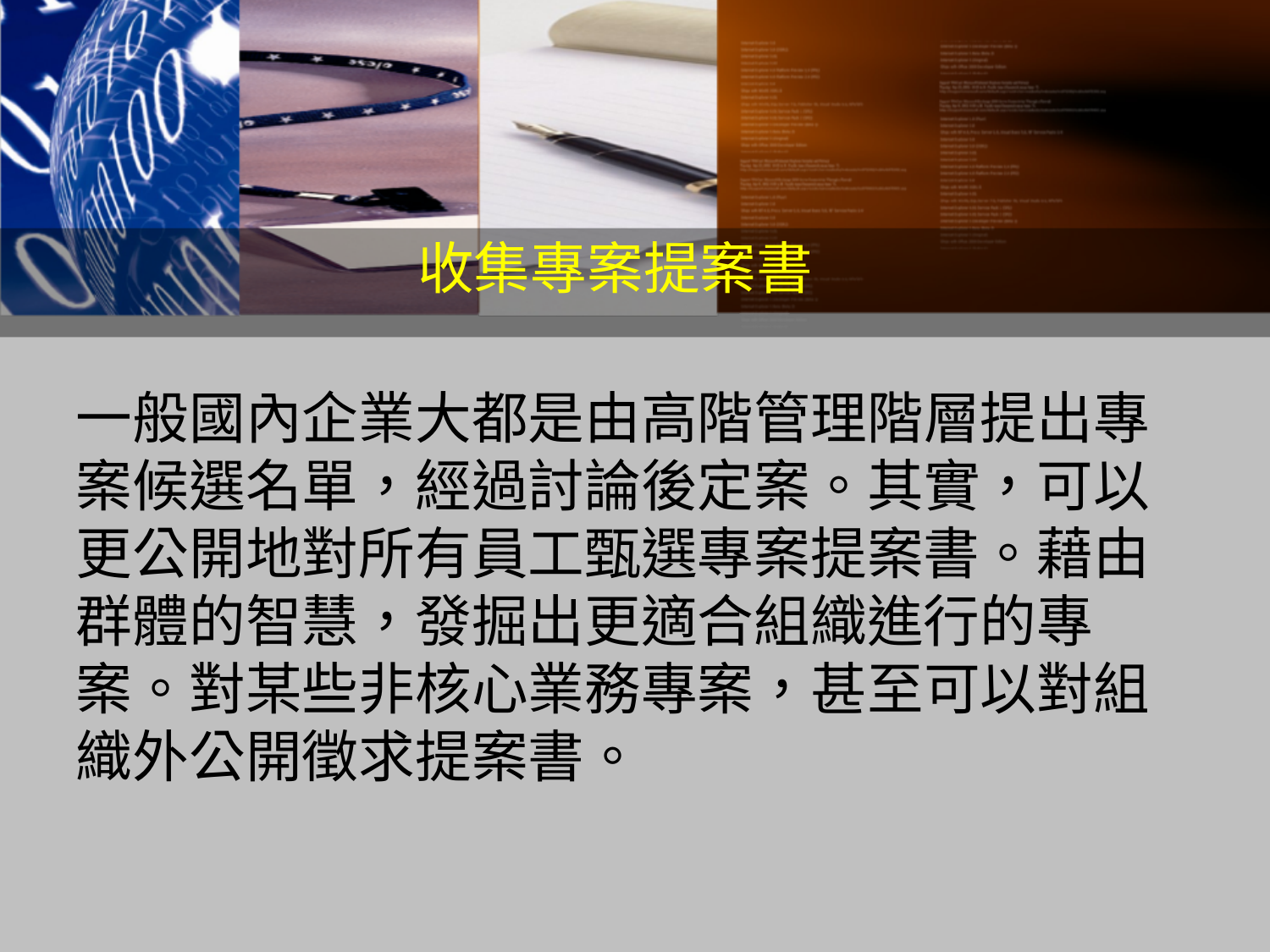

收集專案提案書
一般國內企業大都是由高階管理階層提出專案候選名單，經過討論後定案。其實，可以更公開地對所有員工甄選專案提案書。藉由群體的智慧，發掘出更適合組織進行的專案。對某些非核心業務專案，甚至可以對組織外公開徵求提案書。